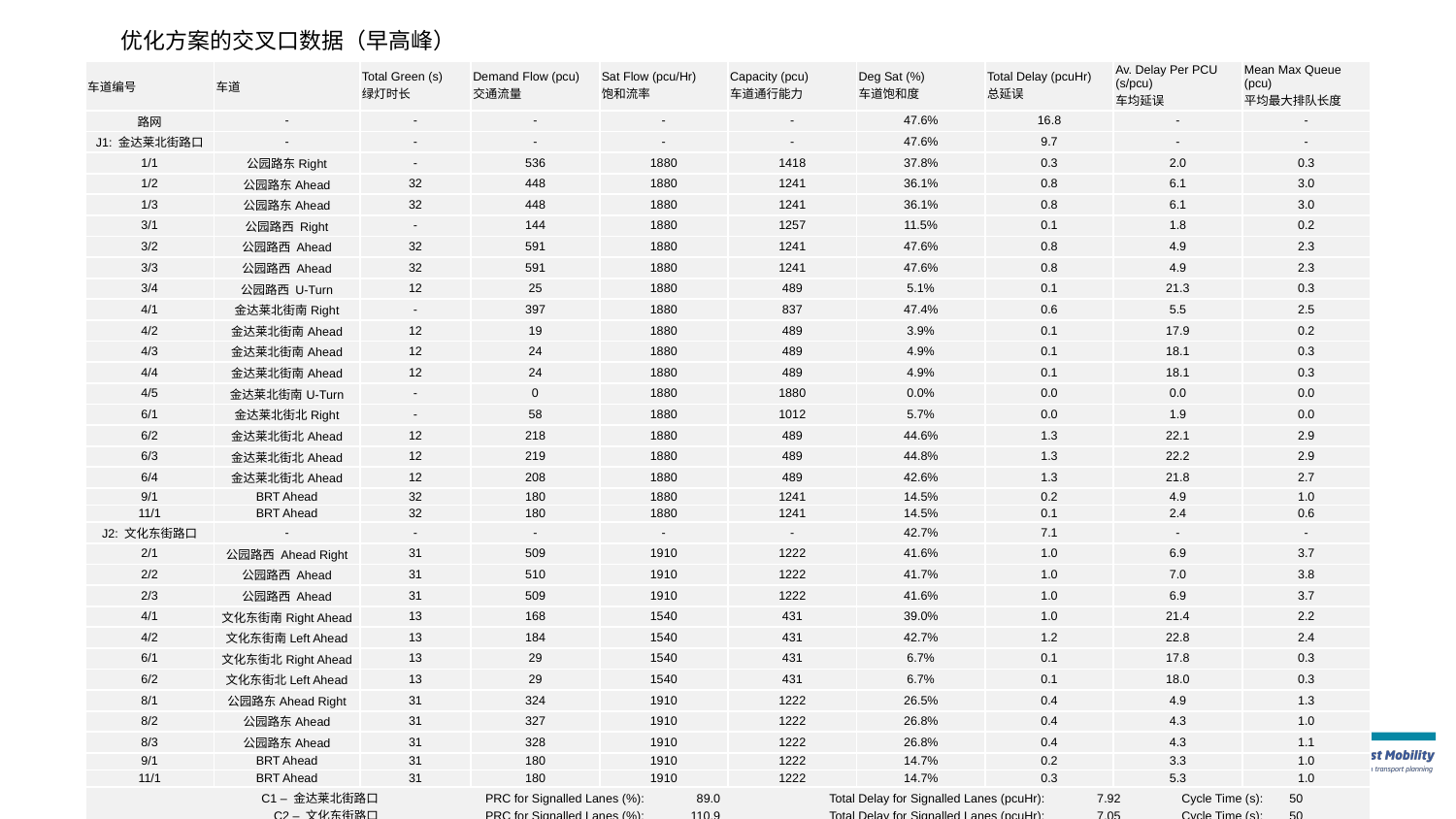

优化方案的交叉口数据（早高峰）
| 车道编号 | 车道 | Total Green (s) 绿灯时长 | Demand Flow (pcu) 交通流量 | Sat Flow (pcu/Hr) 饱和流率 | Capacity (pcu) 车道通行能力 | Deg Sat (%) 车道饱和度 | Total Delay (pcuHr) 总延误 | Av. Delay Per PCU (s/pcu) 车均延误 | Mean Max Queue (pcu) 平均最大排队长度 |
| --- | --- | --- | --- | --- | --- | --- | --- | --- | --- |
| 路网 | - | - | - | - | - | 47.6% | 16.8 | - | - |
| J1: 金达莱北街路口 | - | - | - | - | - | 47.6% | 9.7 | - | - |
| 1/1 | 公园路东Right | - | 536 | 1880 | 1418 | 37.8% | 0.3 | 2.0 | 0.3 |
| 1/2 | 公园路东Ahead | 32 | 448 | 1880 | 1241 | 36.1% | 0.8 | 6.1 | 3.0 |
| 1/3 | 公园路东Ahead | 32 | 448 | 1880 | 1241 | 36.1% | 0.8 | 6.1 | 3.0 |
| 3/1 | 公园路西 Right | - | 144 | 1880 | 1257 | 11.5% | 0.1 | 1.8 | 0.2 |
| 3/2 | 公园路西 Ahead | 32 | 591 | 1880 | 1241 | 47.6% | 0.8 | 4.9 | 2.3 |
| 3/3 | 公园路西 Ahead | 32 | 591 | 1880 | 1241 | 47.6% | 0.8 | 4.9 | 2.3 |
| 3/4 | 公园路西 U-Turn | 12 | 25 | 1880 | 489 | 5.1% | 0.1 | 21.3 | 0.3 |
| 4/1 | 金达莱北街南Right | - | 397 | 1880 | 837 | 47.4% | 0.6 | 5.5 | 2.5 |
| 4/2 | 金达莱北街南Ahead | 12 | 19 | 1880 | 489 | 3.9% | 0.1 | 17.9 | 0.2 |
| 4/3 | 金达莱北街南Ahead | 12 | 24 | 1880 | 489 | 4.9% | 0.1 | 18.1 | 0.3 |
| 4/4 | 金达莱北街南Ahead | 12 | 24 | 1880 | 489 | 4.9% | 0.1 | 18.1 | 0.3 |
| 4/5 | 金达莱北街南U-Turn | - | 0 | 1880 | 1880 | 0.0% | 0.0 | 0.0 | 0.0 |
| 6/1 | 金达莱北街北Right | - | 58 | 1880 | 1012 | 5.7% | 0.0 | 1.9 | 0.0 |
| 6/2 | 金达莱北街北Ahead | 12 | 218 | 1880 | 489 | 44.6% | 1.3 | 22.1 | 2.9 |
| 6/3 | 金达莱北街北Ahead | 12 | 219 | 1880 | 489 | 44.8% | 1.3 | 22.2 | 2.9 |
| 6/4 | 金达莱北街北Ahead | 12 | 208 | 1880 | 489 | 42.6% | 1.3 | 21.8 | 2.7 |
| 9/1 | BRT Ahead | 32 | 180 | 1880 | 1241 | 14.5% | 0.2 | 4.9 | 1.0 |
| 11/1 | BRT Ahead | 32 | 180 | 1880 | 1241 | 14.5% | 0.1 | 2.4 | 0.6 |
| J2: 文化东街路口 | - | - | - | - | - | 42.7% | 7.1 | - | - |
| 2/1 | 公园路西 Ahead Right | 31 | 509 | 1910 | 1222 | 41.6% | 1.0 | 6.9 | 3.7 |
| 2/2 | 公园路西 Ahead | 31 | 510 | 1910 | 1222 | 41.7% | 1.0 | 7.0 | 3.8 |
| 2/3 | 公园路西 Ahead | 31 | 509 | 1910 | 1222 | 41.6% | 1.0 | 6.9 | 3.7 |
| 4/1 | 文化东街南Right Ahead | 13 | 168 | 1540 | 431 | 39.0% | 1.0 | 21.4 | 2.2 |
| 4/2 | 文化东街南Left Ahead | 13 | 184 | 1540 | 431 | 42.7% | 1.2 | 22.8 | 2.4 |
| 6/1 | 文化东街北Right Ahead | 13 | 29 | 1540 | 431 | 6.7% | 0.1 | 17.8 | 0.3 |
| 6/2 | 文化东街北Left Ahead | 13 | 29 | 1540 | 431 | 6.7% | 0.1 | 18.0 | 0.3 |
| 8/1 | 公园路东Ahead Right | 31 | 324 | 1910 | 1222 | 26.5% | 0.4 | 4.9 | 1.3 |
| 8/2 | 公园路东Ahead | 31 | 327 | 1910 | 1222 | 26.8% | 0.4 | 4.3 | 1.0 |
| 8/3 | 公园路东Ahead | 31 | 328 | 1910 | 1222 | 26.8% | 0.4 | 4.3 | 1.1 |
| 9/1 | BRT Ahead | 31 | 180 | 1910 | 1222 | 14.7% | 0.2 | 3.3 | 1.0 |
| 11/1 | BRT Ahead | 31 | 180 | 1910 | 1222 | 14.7% | 0.3 | 5.3 | 1.0 |
| C1 – 金达莱北街路口 PRC for Signalled Lanes (%): 89.0 Total Delay for Signalled Lanes (pcuHr): 7.92 Cycle Time (s): 50 C2 – 文化东街路口 PRC for Signalled Lanes (%): 110.9 Total Delay for Signalled Lanes (pcuHr): 7.05 Cycle Time (s): 50 PRC Over All Lanes (%): 89.0 Total Delay Over All Lanes(pcuHr): 16.75 |  |  |  |  |  |  |  |  |  |
4/6/2022
亚行贷款吉林延吉低碳气候适应型健康城市项目-CS4